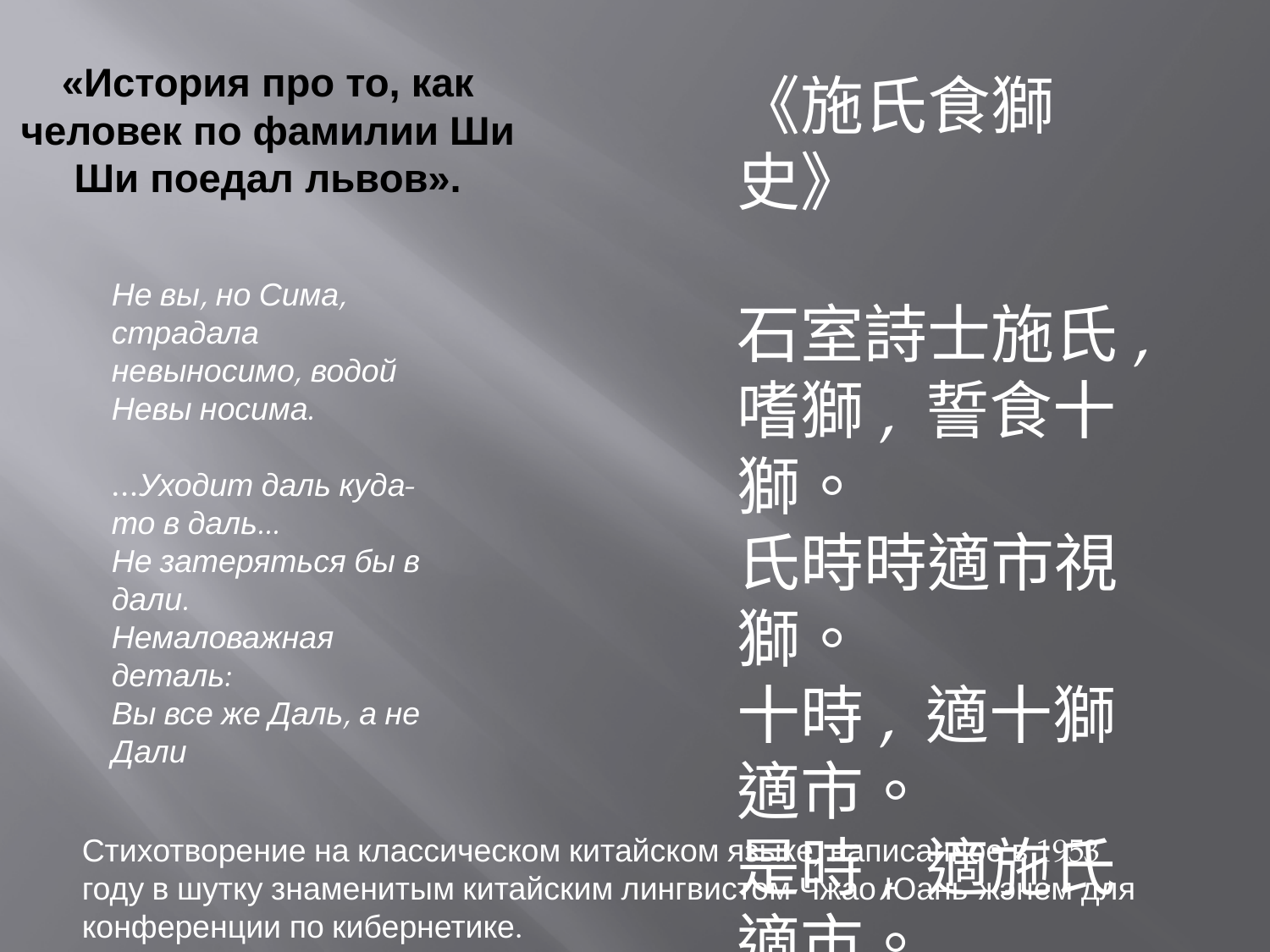

# «История про то, как человек по фамилии Ши Ши поедал львов».
《施氏食獅史》

石室詩士施氏, 嗜獅, 誓食十獅。
氏時時適市視獅。
十時, 適十獅適市。
是時, 適施氏適市。
Не вы, но Сима, страдала невыносимо, водой Невы носима.
…Уходит даль куда-то в даль...
Не затеряться бы в дали.
Немаловажная деталь:
Вы все же Даль, а не Дали
Стихотворение на классическом китайском языке, написанное в 1953 году в шутку знаменитым китайским лингвистом Чжао Юань-жэнем для конференции по кибернетике.